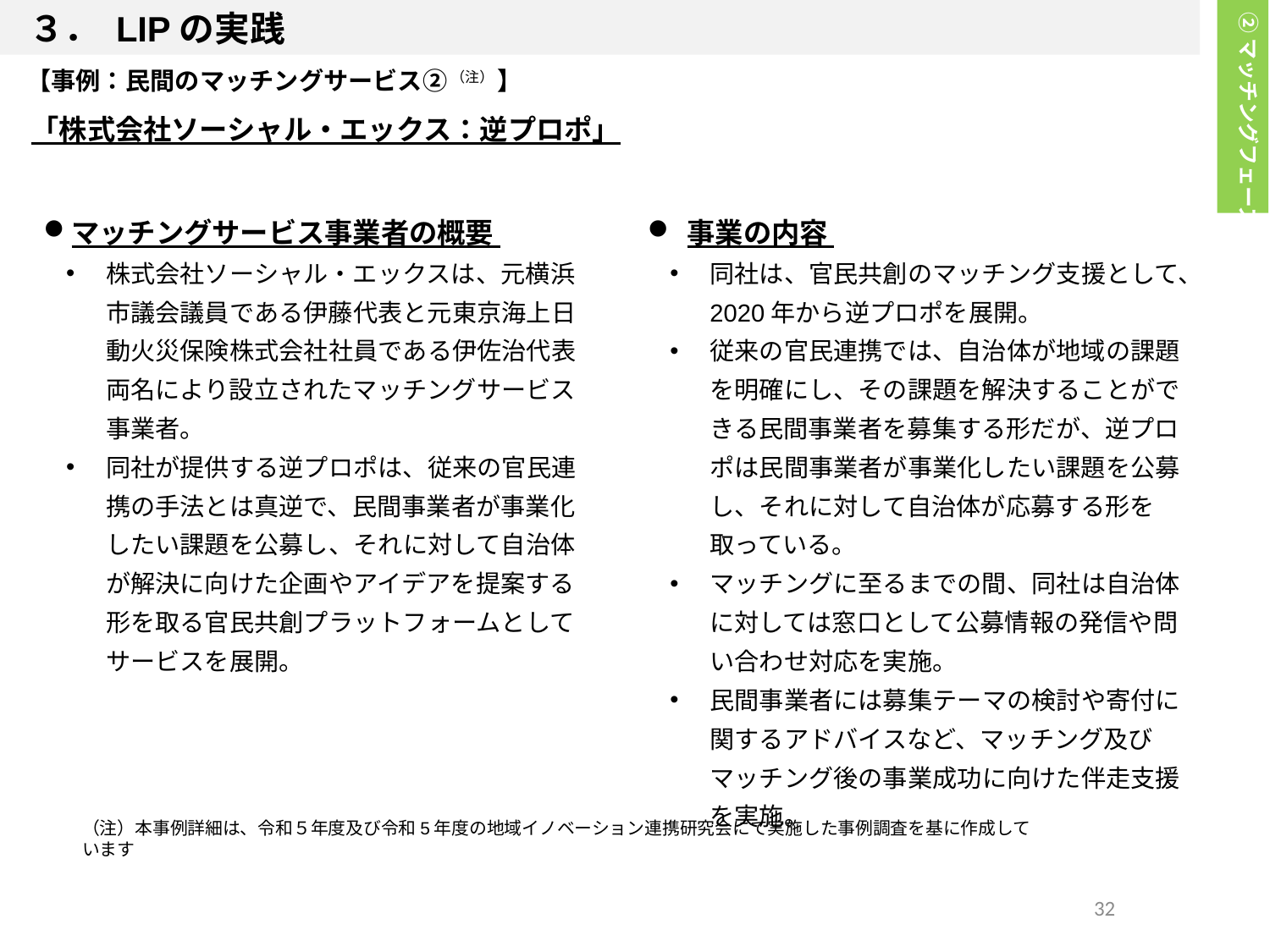

３． LIPの実践
②マッチングフェーズ
【事例：民間のマッチングサービス② （注） 】
「株式会社ソーシャル・エックス：逆プロポ」
マッチングサービス事業者の概要
株式会社ソーシャル・エックスは、元横浜市議会議員である伊藤代表と元東京海上日動火災保険株式会社社員である伊佐治代表両名により設立されたマッチングサービス事業者。
同社が提供する逆プロポは、従来の官民連携の手法とは真逆で、民間事業者が事業化したい課題を公募し、それに対して自治体が解決に向けた企画やアイデアを提案する形を取る官民共創プラットフォームとしてサービスを展開。
事業の内容
同社は、官民共創のマッチング支援として、2020年から逆プロポを展開。
従来の官民連携では、自治体が地域の課題を明確にし、その課題を解決することができる民間事業者を募集する形だが、逆プロポは民間事業者が事業化したい課題を公募し、それに対して自治体が応募する形を取っている。
マッチングに至るまでの間、同社は自治体に対しては窓口として公募情報の発信や問い合わせ対応を実施。
民間事業者には募集テーマの検討や寄付に関するアドバイスなど、マッチング及びマッチング後の事業成功に向けた伴走支援を実施。
（注）本事例詳細は、令和５年度及び令和5年度の地域イノベーション連携研究会にて実施した事例調査を基に作成しています
32